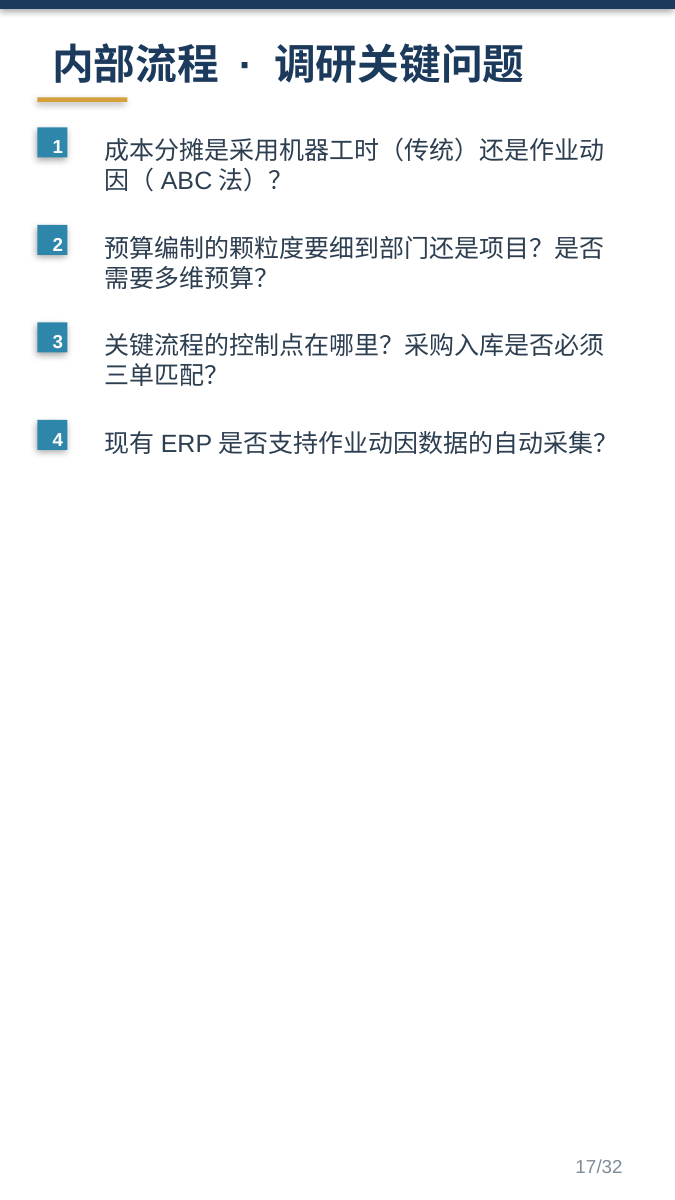

内部流程 · 调研关键问题

1
成本分摊是采用机器工时（传统）还是作业动因（ABC法）？

2
预算编制的颗粒度要细到部门还是项目？是否需要多维预算？

3
关键流程的控制点在哪里？采购入库是否必须三单匹配？

4
现有ERP是否支持作业动因数据的自动采集？
17/32